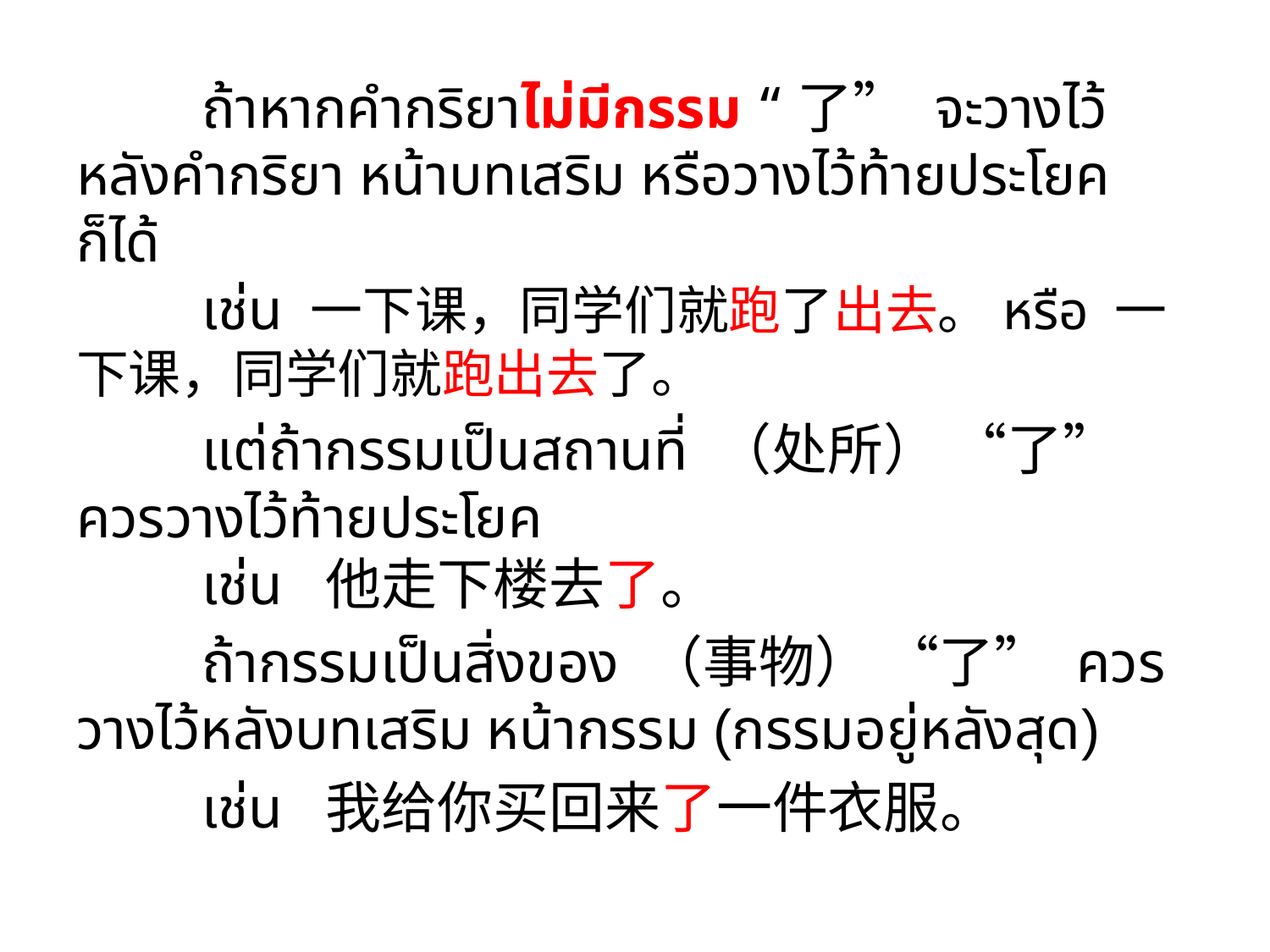

ถ้าหากคำกริยาไม่มีกรรม “了” จะวางไว้หลังคำกริยา หน้าบทเสริม หรือวางไว้ท้ายประโยคก็ได้
	เช่น 一下课，同学们就跑了出去。หรือ 一下课，同学们就跑出去了。
	แต่ถ้ากรรมเป็นสถานที่ （处所） “了” ควรวางไว้ท้ายประโยค
	เช่น  他走下楼去了。
	ถ้ากรรมเป็นสิ่งของ （事物） “了” ควรวางไว้หลังบทเสริม หน้ากรรม (กรรมอยู่หลังสุด)
	เช่น  我给你买回来了一件衣服。